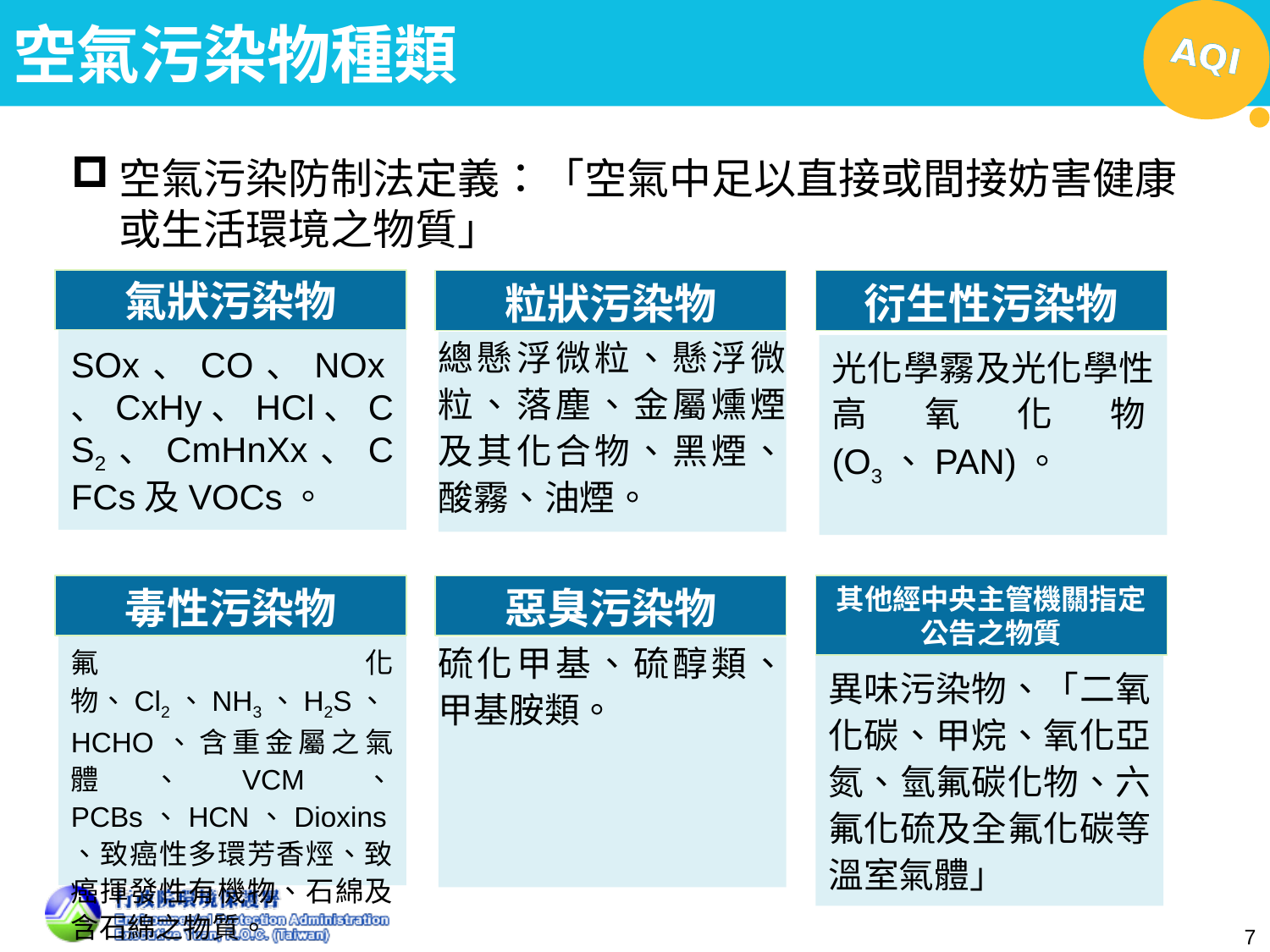

# 空氣污染物種類
空氣污染防制法定義：「空氣中足以直接或間接妨害健康或生活環境之物質」

氣狀污染物
衍生性污染物
粒狀污染物
SOx、CO、NOx、CxHy、HCl、CS2、CmHnXx、CFCs及VOCs。
總懸浮微粒、懸浮微粒、落塵、金屬燻煙及其化合物、黑煙、酸霧、油煙。
光化學霧及光化學性高氧化物(O3、PAN)。
其他經中央主管機關指定公告之物質
毒性污染物
惡臭污染物
氟化物、Cl2、NH3、H2S、HCHO、含重金屬之氣體、VCM、 PCBs、HCN、Dioxins、致癌性多環芳香烴、致癌揮發性有機物、石綿及含石綿之物質。
硫化甲基、硫醇類、甲基胺類。
異味污染物、「二氧化碳、甲烷、氧化亞氮、氫氟碳化物、六氟化硫及全氟化碳等溫室氣體」
7